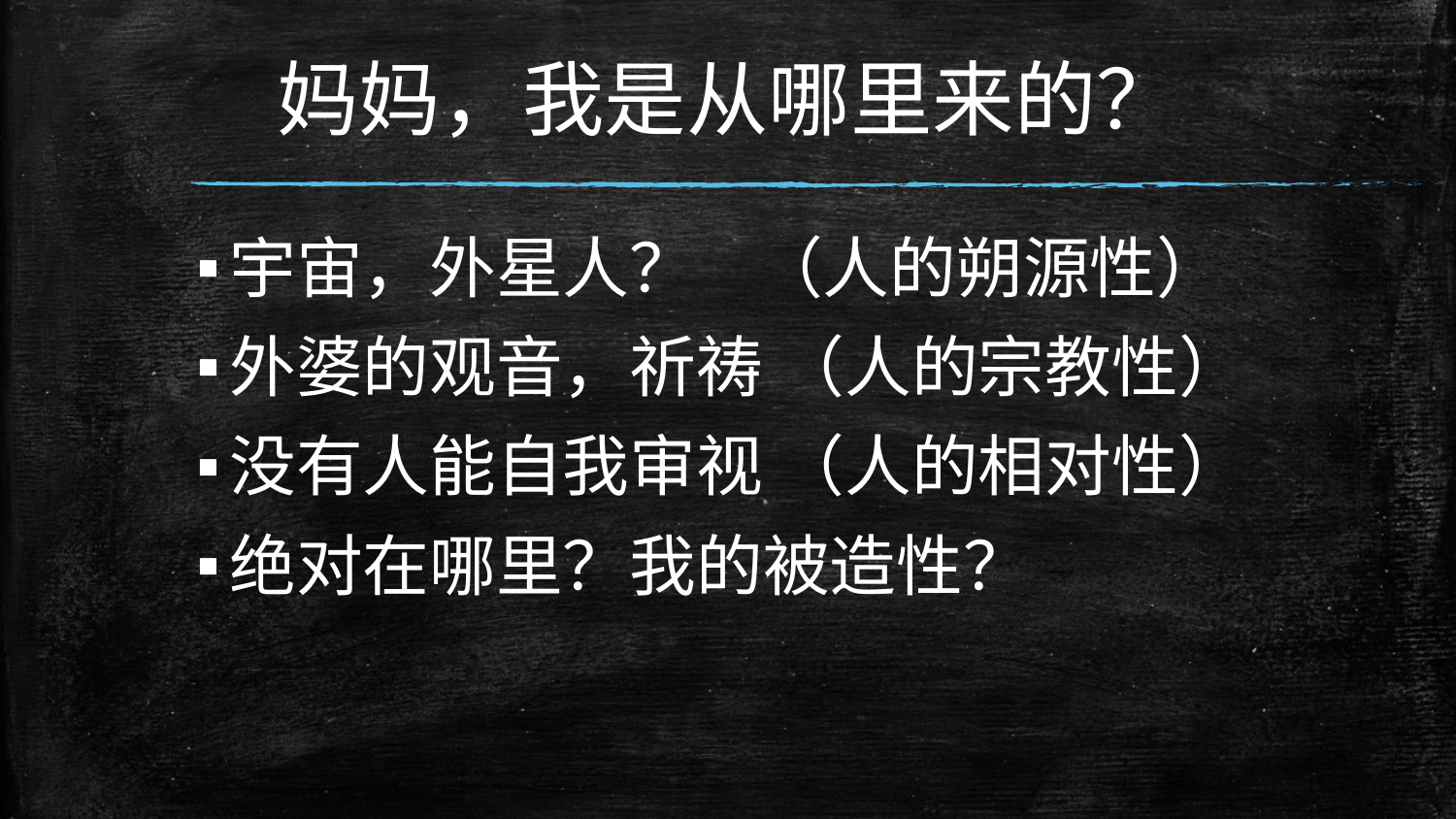

# 妈妈，我是从哪里来的？
宇宙，外星人？    （人的朔源性）
外婆的观音，祈祷 （人的宗教性）
没有人能自我审视 （人的相对性）
绝对在哪里？我的被造性？